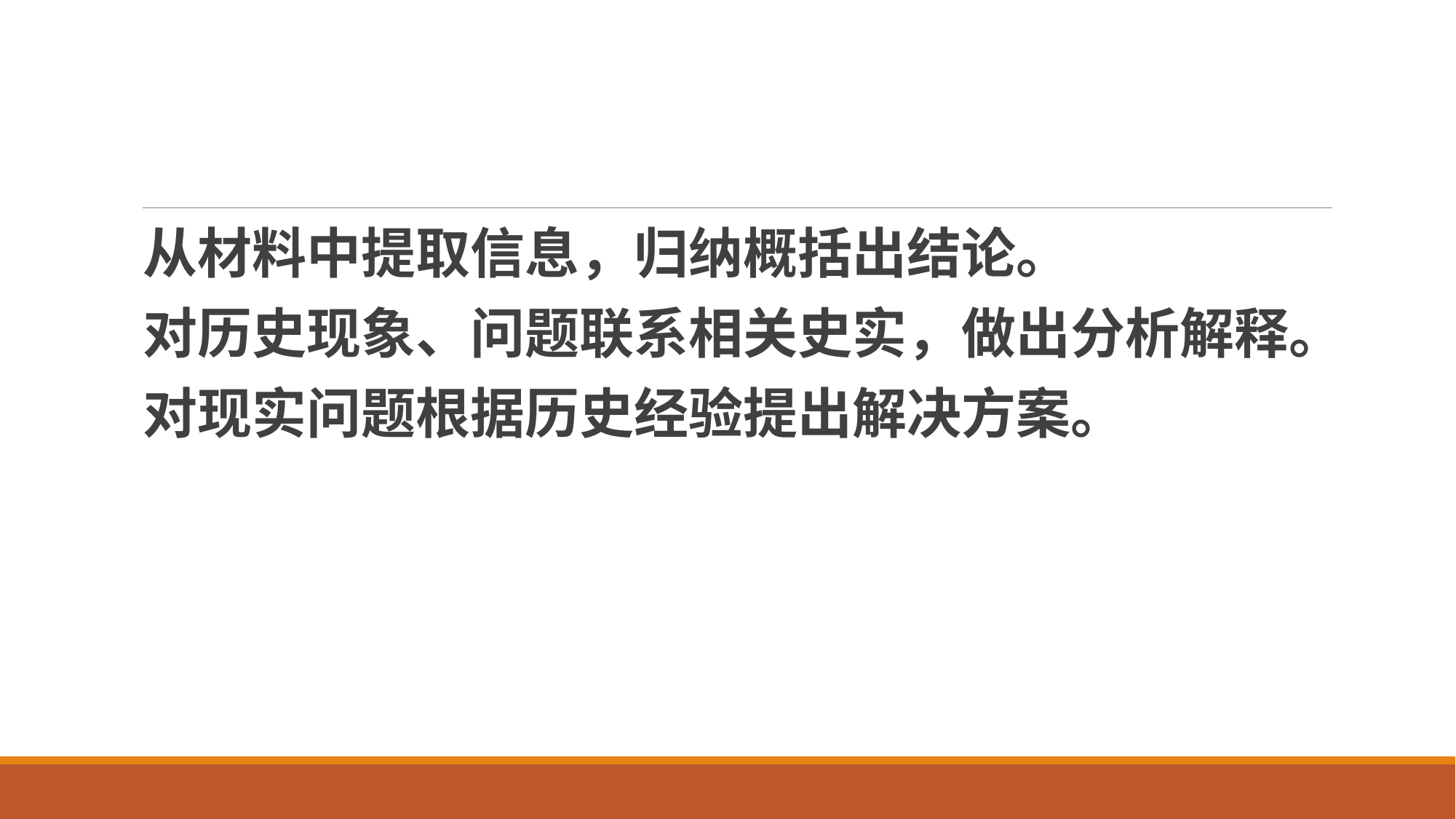

#
从材料中提取信息，归纳概括出结论。
对历史现象、问题联系相关史实，做出分析解释。
对现实问题根据历史经验提出解决方案。